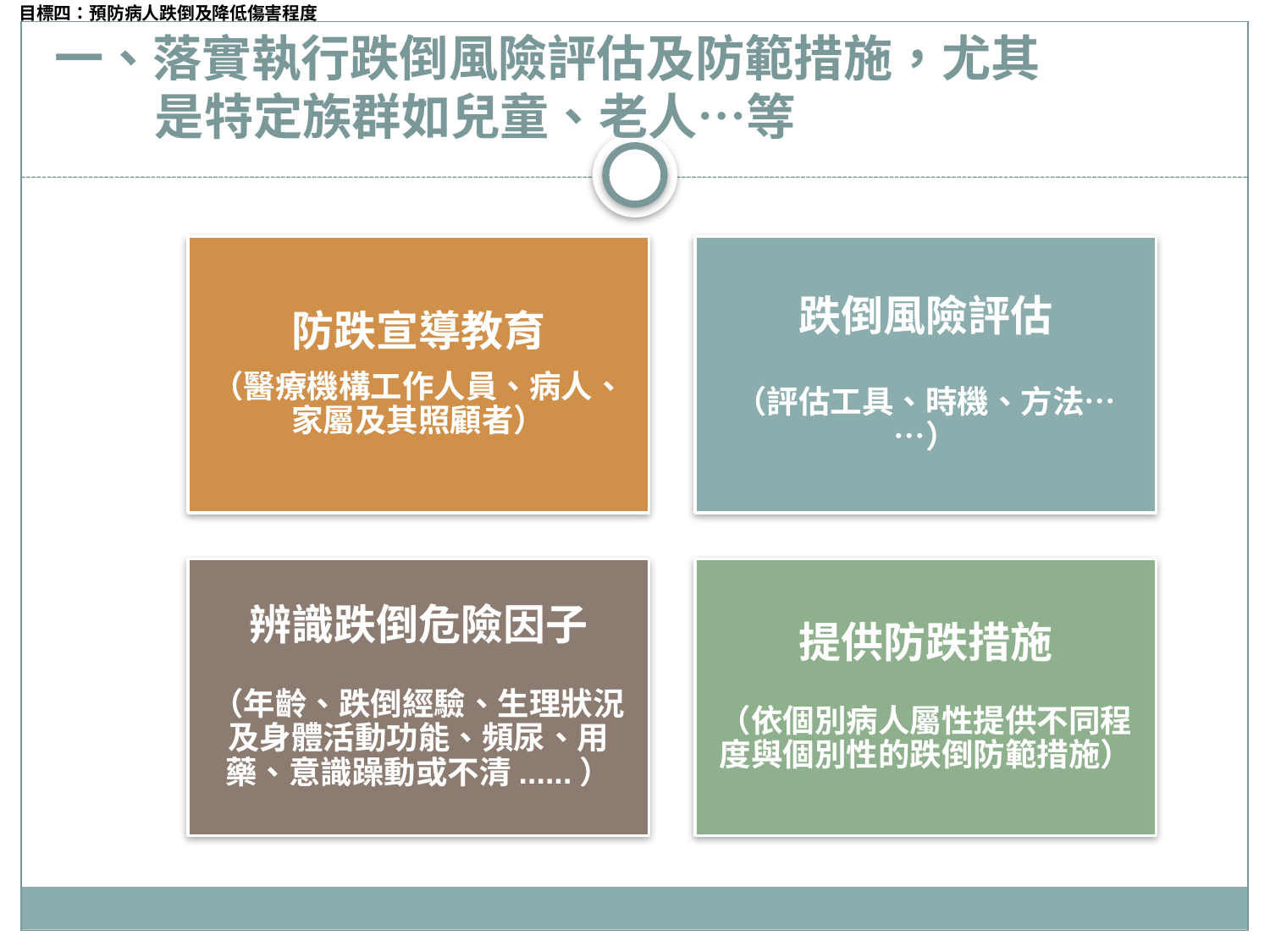

# 一、落實執行跌倒風險評估及防範措施，尤其是特定族群如兒童、老人…等
防跌宣導教育
（醫療機構工作人員、病人、家屬及其照顧者）
跌倒風險評估
（評估工具、時機、方法……）
辨識跌倒危險因子
（年齡、跌倒經驗、生理狀況及身體活動功能、頻尿、用藥、意識躁動或不清......）
提供防跌措施
（依個別病人屬性提供不同程度與個別性的跌倒防範措施）